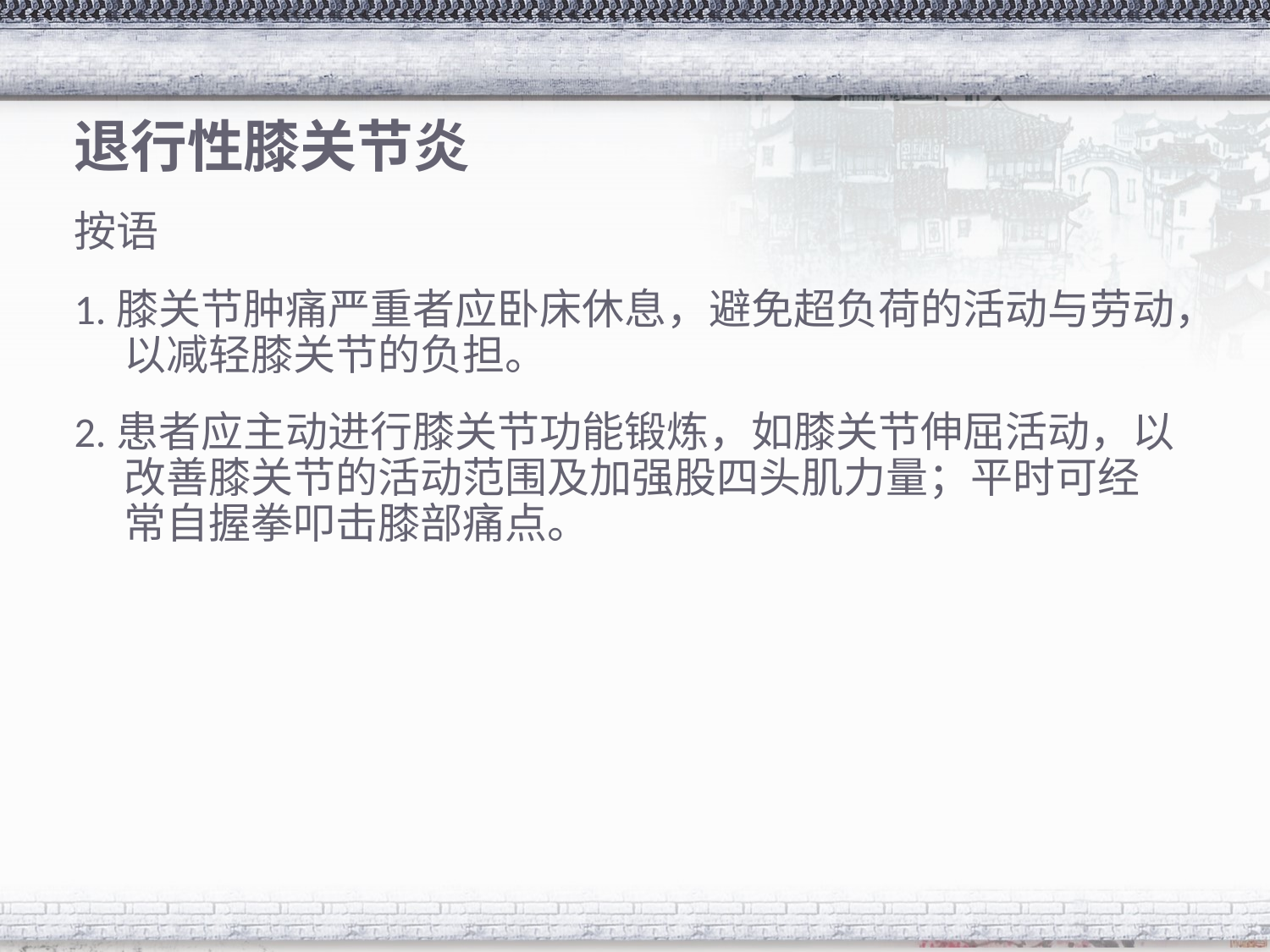

# 退行性膝关节炎
按语
1.膝关节肿痛严重者应卧床休息，避免超负荷的活动与劳动，以减轻膝关节的负担。
2.患者应主动进行膝关节功能锻炼，如膝关节伸屈活动，以改善膝关节的活动范围及加强股四头肌力量；平时可经常自握拳叩击膝部痛点。